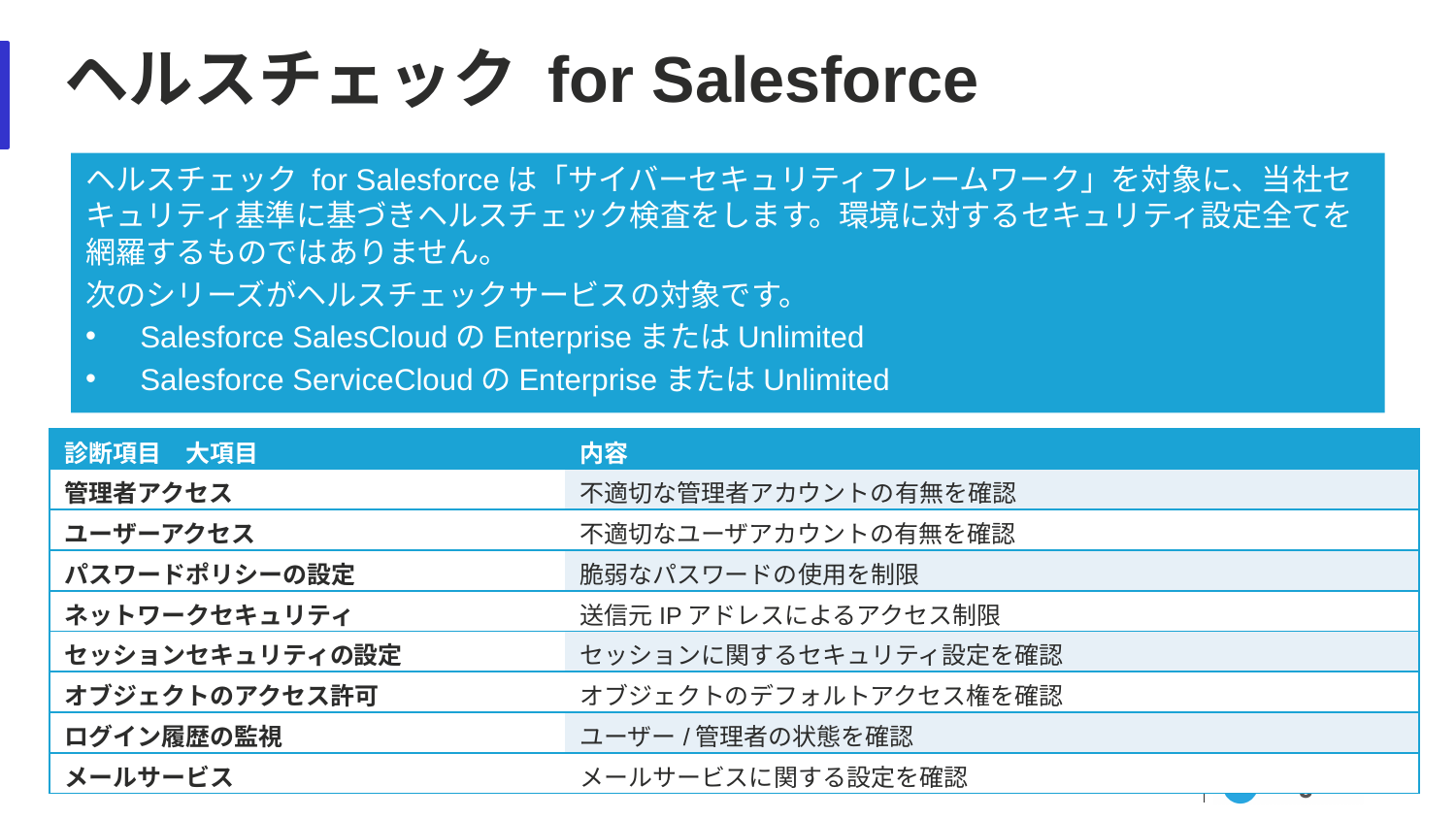

# ヘルスチェック for Salesforce
ヘルスチェック for Salesforceは「サイバーセキュリティフレームワーク」を対象に、当社セキュリティ基準に基づきヘルスチェック検査をします。環境に対するセキュリティ設定全てを網羅するものではありません。
次のシリーズがヘルスチェックサービスの対象です。
Salesforce SalesCloudのEnterpriseまたはUnlimited
Salesforce ServiceCloudのEnterpriseまたはUnlimited
| 診断項目　大項目 | 内容 |
| --- | --- |
| 管理者アクセス | 不適切な管理者アカウントの有無を確認 |
| ユーザーアクセス | 不適切なユーザアカウントの有無を確認 |
| パスワードポリシーの設定 | 脆弱なパスワードの使用を制限 |
| ネットワークセキュリティ | 送信元IPアドレスによるアクセス制限 |
| セッションセキュリティの設定 | セッションに関するセキュリティ設定を確認 |
| オブジェクトのアクセス許可 | オブジェクトのデフォルトアクセス権を確認 |
| ログイン履歴の監視 | ユーザー/管理者の状態を確認 |
| メールサービス | メールサービスに関する設定を確認 |